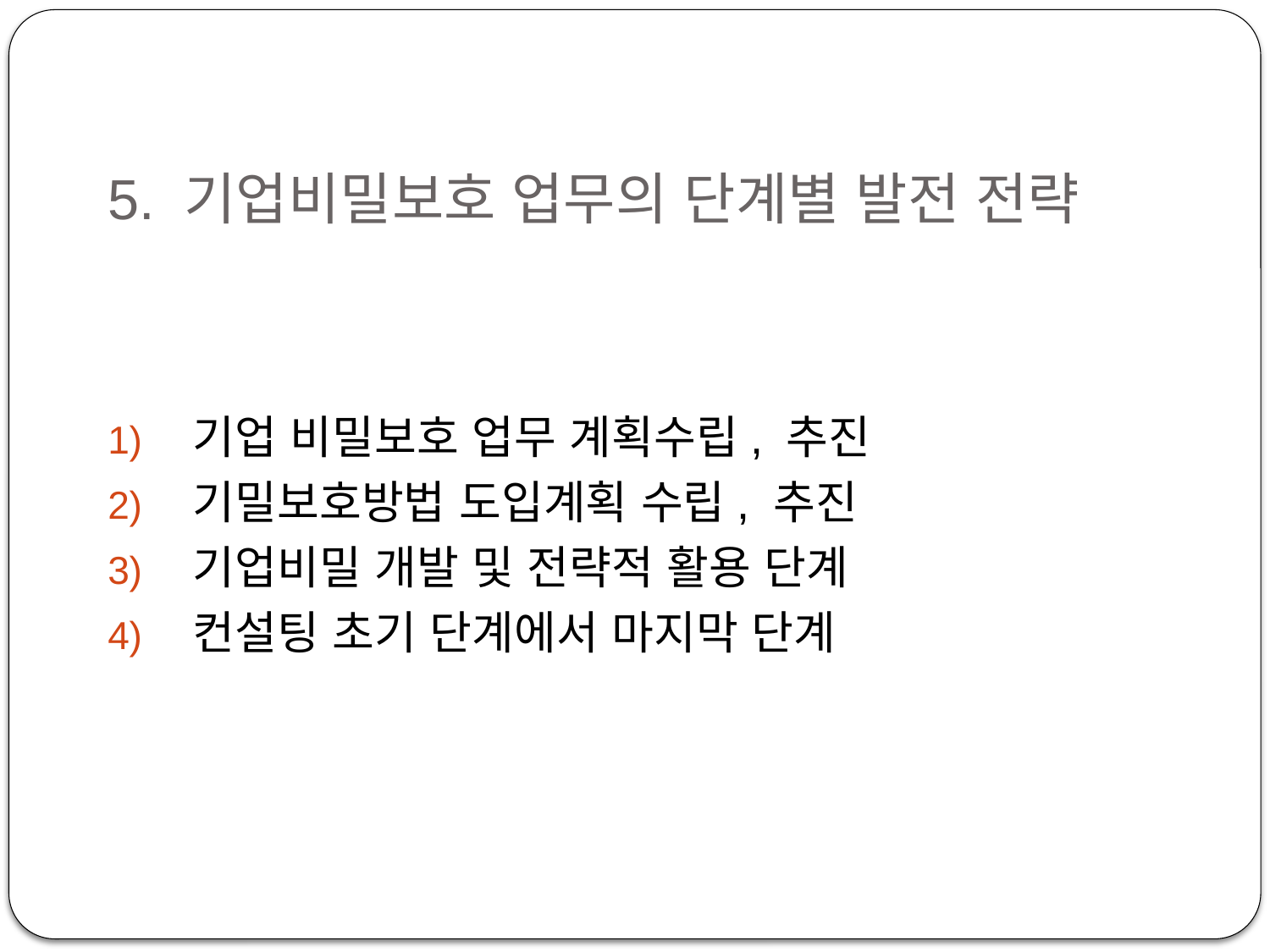

# 5. 기업비밀보호 업무의 단계별 발전 전략
기업 비밀보호 업무 계획수립, 추진
기밀보호방법 도입계획 수립, 추진
기업비밀 개발 및 전략적 활용 단계
컨설팅 초기 단계에서 마지막 단계